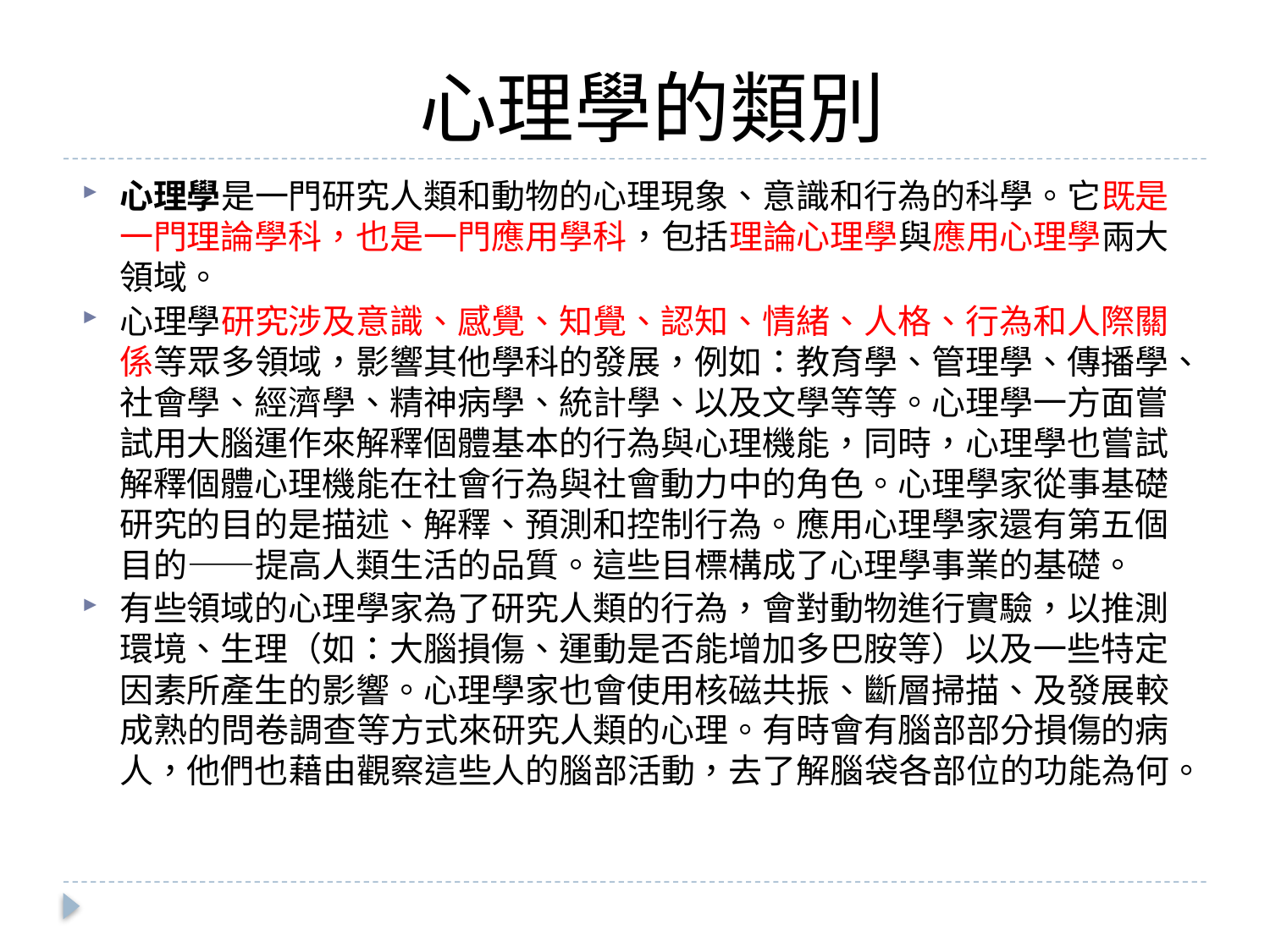

# 心理學的類別
心理學是一門研究人類和動物的心理現象、意識和行為的科學。它既是一門理論學科，也是一門應用學科，包括理論心理學與應用心理學兩大領域。
心理學研究涉及意識、感覺、知覺、認知、情緒、人格、行為和人際關係等眾多領域，影響其他學科的發展，例如：教育學、管理學、傳播學、社會學、經濟學、精神病學、統計學、以及文學等等。心理學一方面嘗試用大腦運作來解釋個體基本的行為與心理機能，同時，心理學也嘗試解釋個體心理機能在社會行為與社會動力中的角色。心理學家從事基礎研究的目的是描述、解釋、預測和控制行為。應用心理學家還有第五個目的——提高人類生活的品質。這些目標構成了心理學事業的基礎。
有些領域的心理學家為了研究人類的行為，會對動物進行實驗，以推測環境、生理（如：大腦損傷、運動是否能增加多巴胺等）以及一些特定因素所產生的影響。心理學家也會使用核磁共振、斷層掃描、及發展較成熟的問卷調查等方式來研究人類的心理。有時會有腦部部分損傷的病人，他們也藉由觀察這些人的腦部活動，去了解腦袋各部位的功能為何。